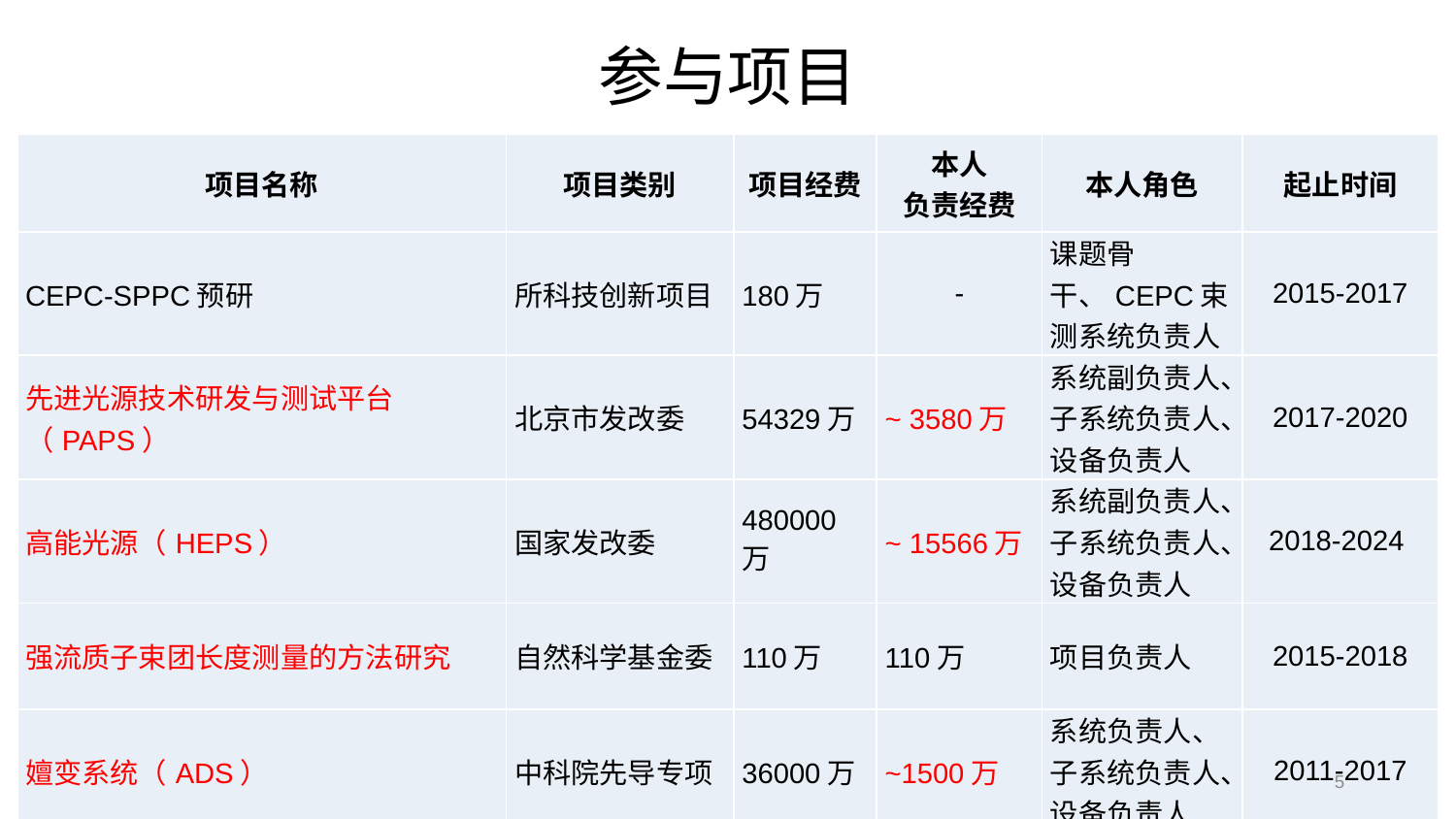

# 参与项目
| 项目名称 | 项目类别 | 项目经费 | 本人 负责经费 | 本人角色 | 起止时间 |
| --- | --- | --- | --- | --- | --- |
| CEPC-SPPC预研 | 所科技创新项目 | 180万 | - | 课题骨干、CEPC束测系统负责人 | 2015-2017 |
| 先进光源技术研发与测试平台（PAPS） | 北京市发改委 | 54329万 | ~ 3580万 | 系统副负责人、子系统负责人、设备负责人 | 2017-2020 |
| 高能光源（HEPS） | 国家发改委 | 480000万 | ~ 15566万 | 系统副负责人、子系统负责人、设备负责人 | 2018-2024 |
| 强流质子束团长度测量的方法研究 | 自然科学基金委 | 110万 | 110万 | 项目负责人 | 2015-2018 |
| 嬗变系统（ADS） | 中科院先导专项 | 36000万 | ~1500万 | 系统负责人、子系统负责人、设备负责人 | 2011-2017 |
5